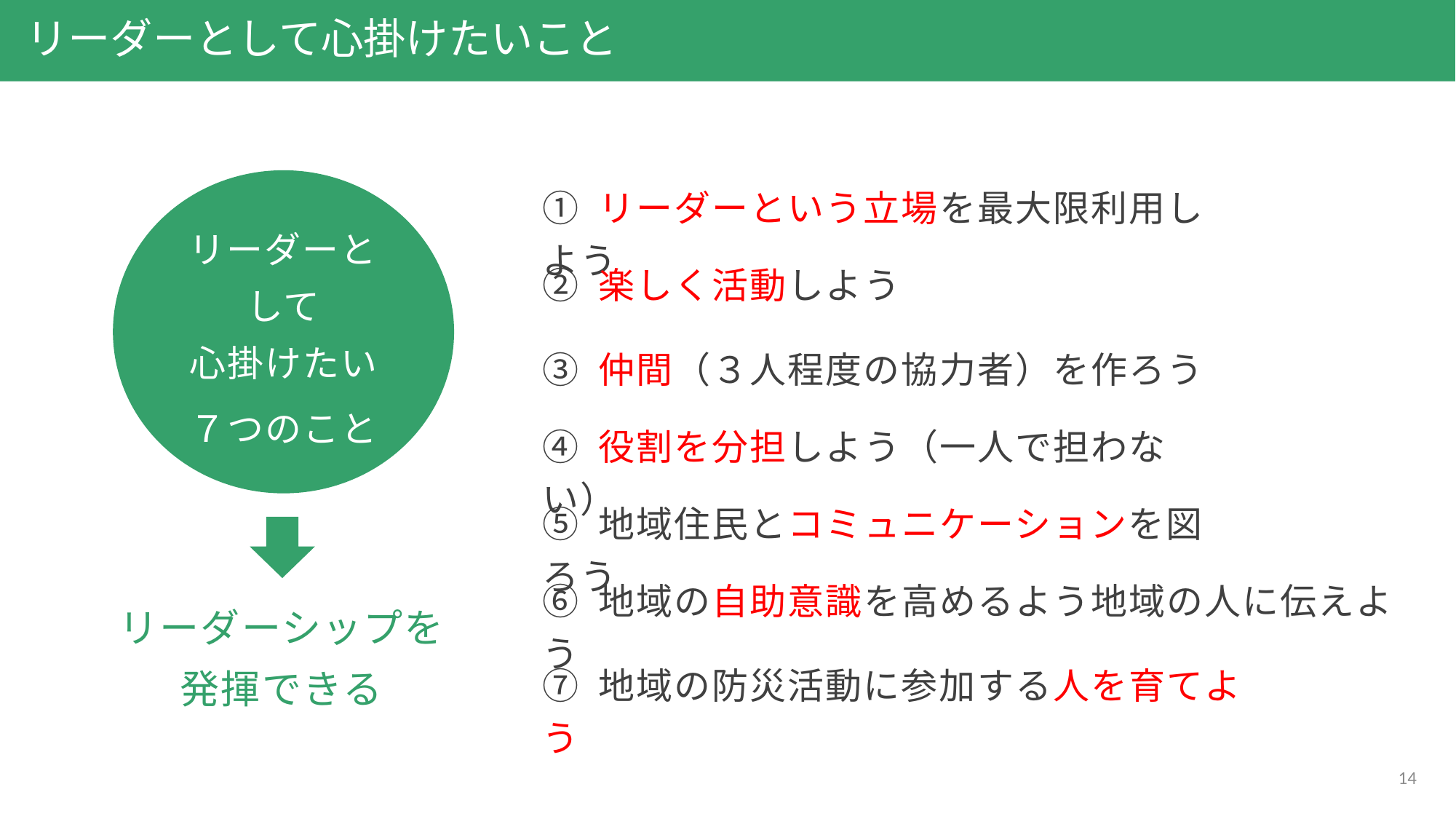

写真を用いる
リーダーとして心掛けたいこと
リーダーとして
心掛けたい
７つのこと
① リーダーという立場を最大限利用しよう
② 楽しく活動しよう
③ 仲間（３人程度の協力者）を作ろう
④ 役割を分担しよう（一人で担わない）
⑤ 地域住民とコミュニケーションを図ろう

⑥ 地域の自助意識を高めるよう地域の人に伝えよう
リーダーシップを
発揮できる
⑦ 地域の防災活動に参加する人を育てよう
14